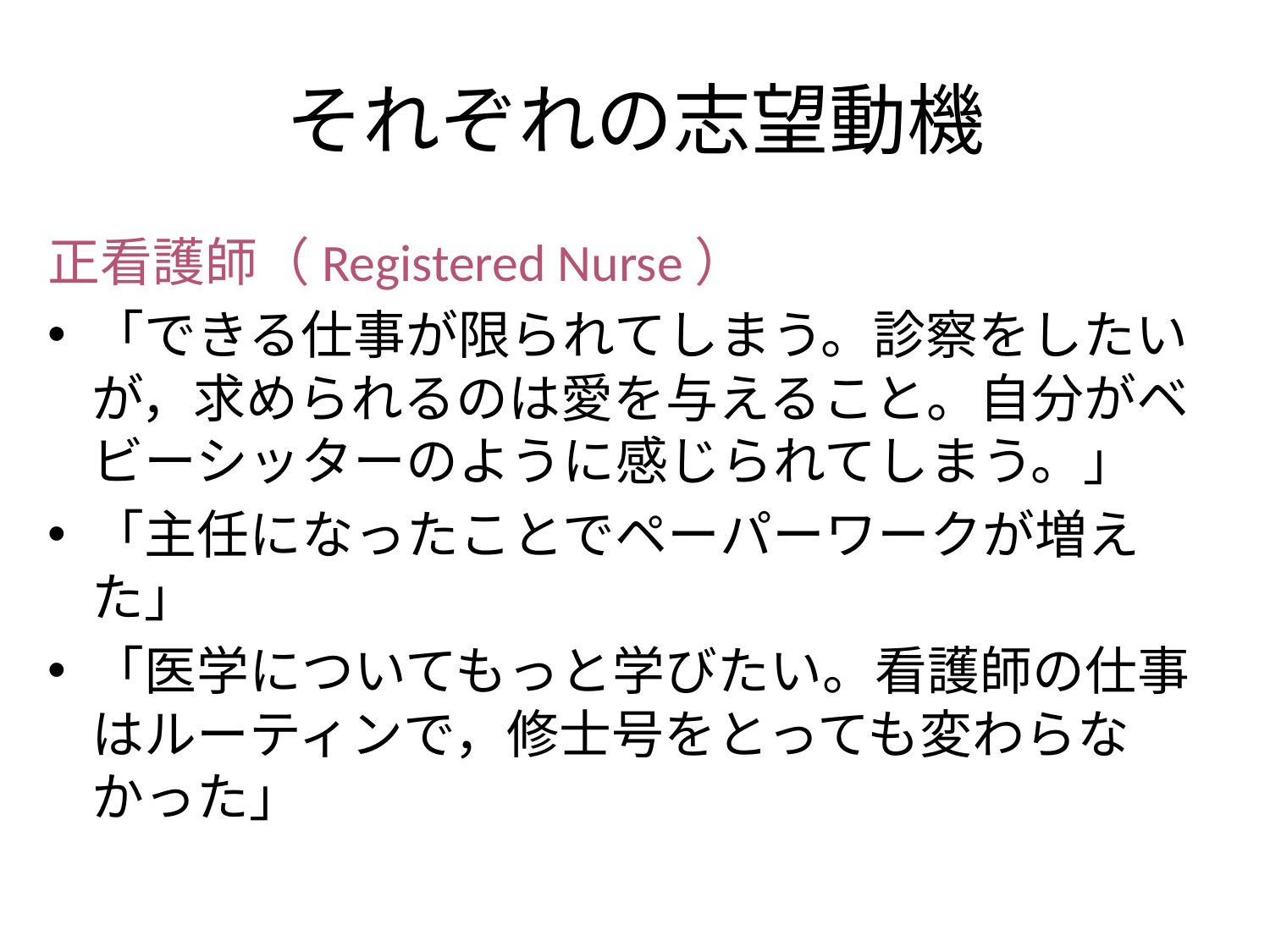

# それぞれの志望動機
正看護師（Registered Nurse）
「できる仕事が限られてしまう。診察をしたいが，求められるのは愛を与えること。自分がベビーシッターのように感じられてしまう。」
「主任になったことでペーパーワークが増えた」
「医学についてもっと学びたい。看護師の仕事はルーティンで，修士号をとっても変わらなかった」